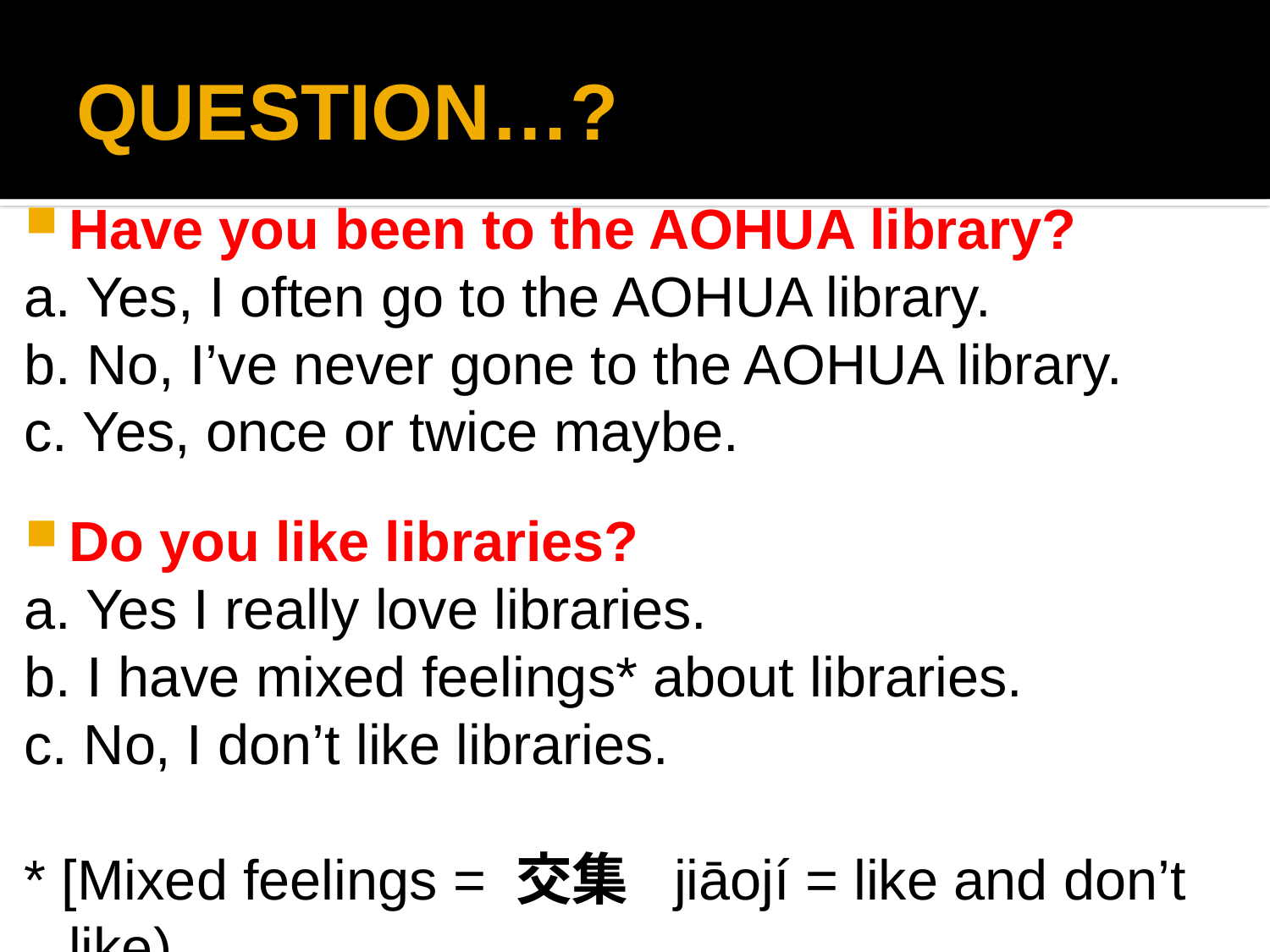

# QUESTION…?
Have you been to the AOHUA library?
a. Yes, I often go to the AOHUA library.
b. No, I’ve never gone to the AOHUA library.
c. Yes, once or twice maybe.

Do you like libraries?
a. Yes I really love libraries.
b. I have mixed feelings* about libraries.
c. No, I don’t like libraries.

* [Mixed feelings = 交集  jiāojí = like and don’t like)